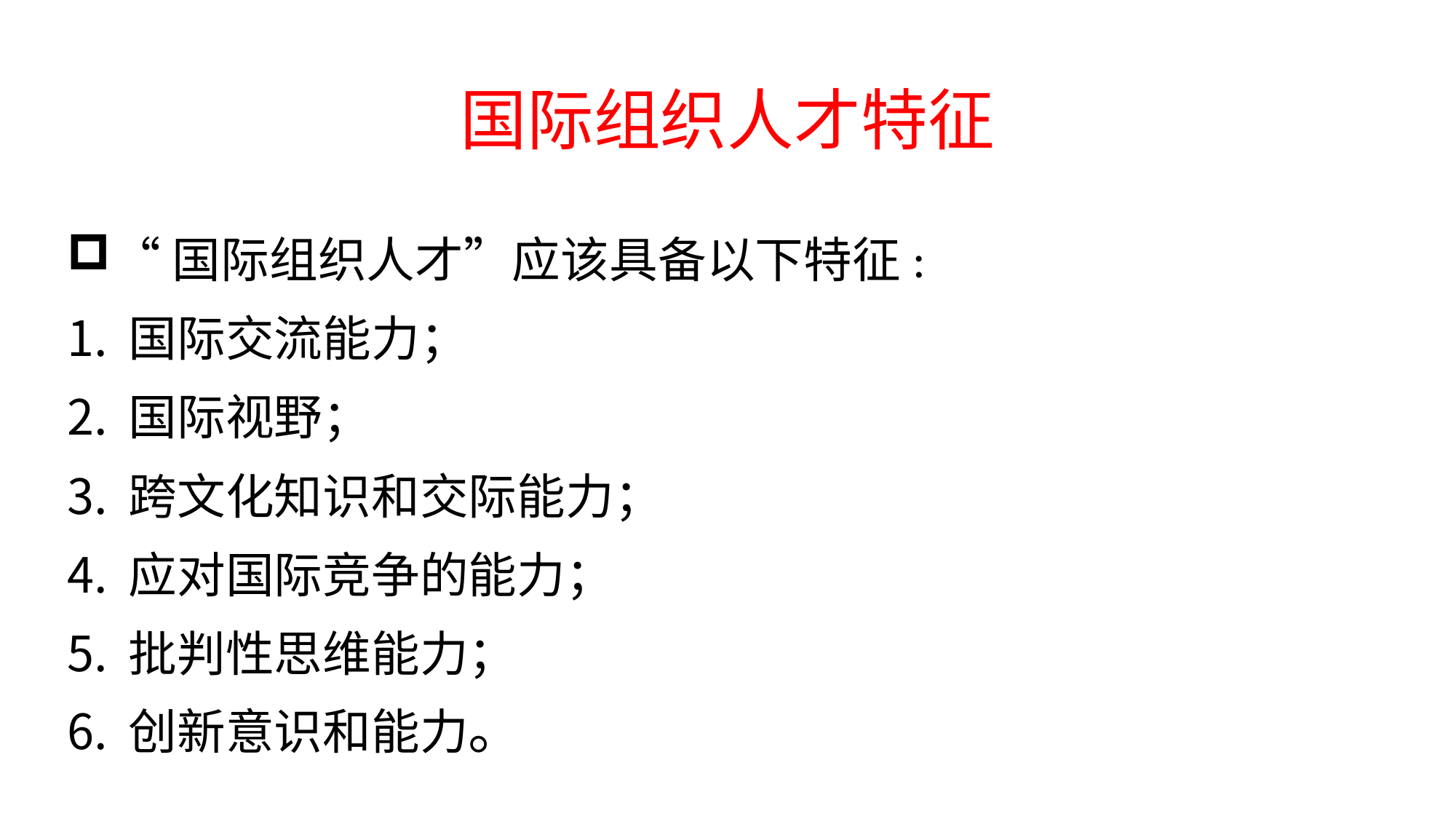

# 国际组织人才特征
“国际组织人才”应该具备以下特征:
国际交流能力；
国际视野；
跨文化知识和交际能力；
应对国际竞争的能力；
批判性思维能力；
创新意识和能力。